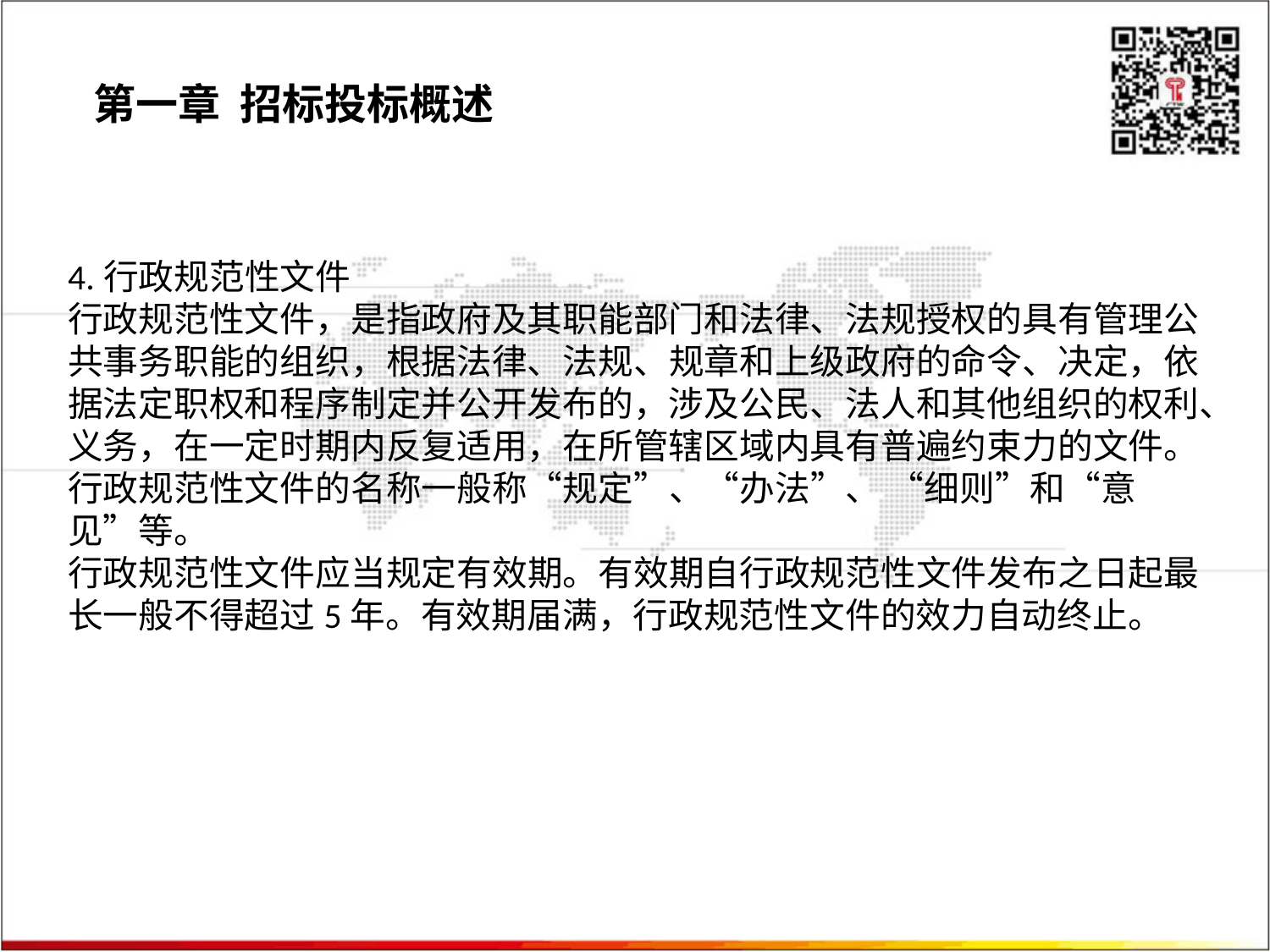

第一章  招标投标概述
4.行政规范性文件
行政规范性文件，是指政府及其职能部门和法律、法规授权的具有管理公共事务职能的组织，根据法律、法规、规章和上级政府的命令、决定，依据法定职权和程序制定并公开发布的，涉及公民、法人和其他组织的权利、义务，在一定时期内反复适用，在所管辖区域内具有普遍约束力的文件。
行政规范性文件的名称一般称“规定”、“办法”、 “细则”和“意见”等。
行政规范性文件应当规定有效期。有效期自行政规范性文件发布之日起最长一般不得超过5年。有效期届满，行政规范性文件的效力自动终止。